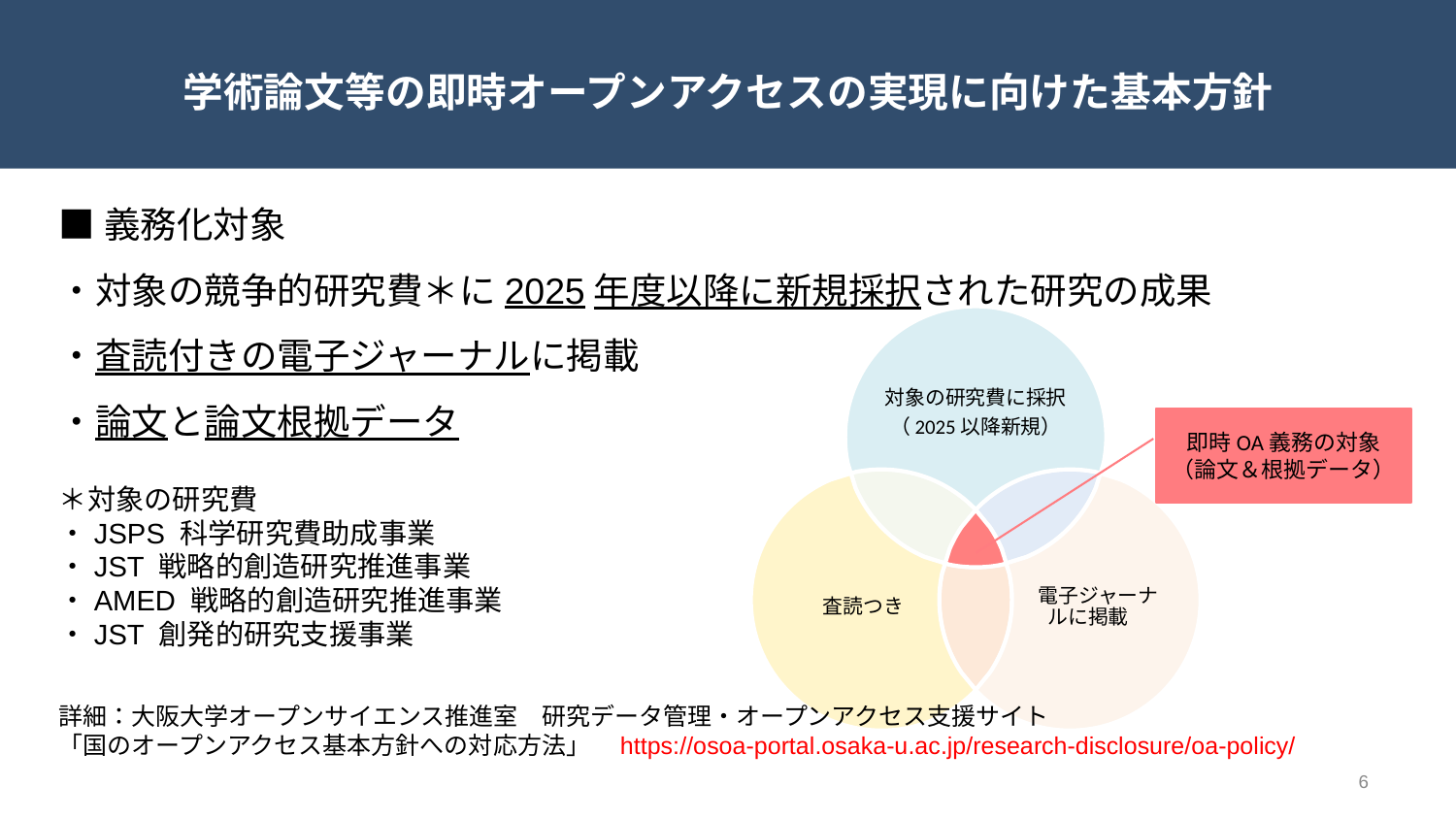

# 学術論文等の即時オープンアクセスの実現に向けた基本方針
■義務化対象
・対象の競争的研究費＊に2025年度以降に新規採択された研究の成果
・査読付きの電子ジャーナルに掲載
・論文と論文根拠データ

＊対象の研究費
・JSPS 科学研究費助成事業
・JST 戦略的創造研究推進事業
・AMED 戦略的創造研究推進事業
・JST 創発的研究支援事業

詳細：大阪大学オープンサイエンス推進室　研究データ管理・オープンアクセス支援サイト
「国のオープンアクセス基本方針への対応方法」　https://osoa-portal.osaka-u.ac.jp/research-disclosure/oa-policy/

対象の研究費に採択
（2025以降新規）

査読つき

　電子ジャーナルに掲載

即時OA義務の対象
（論文＆根拠データ）
6